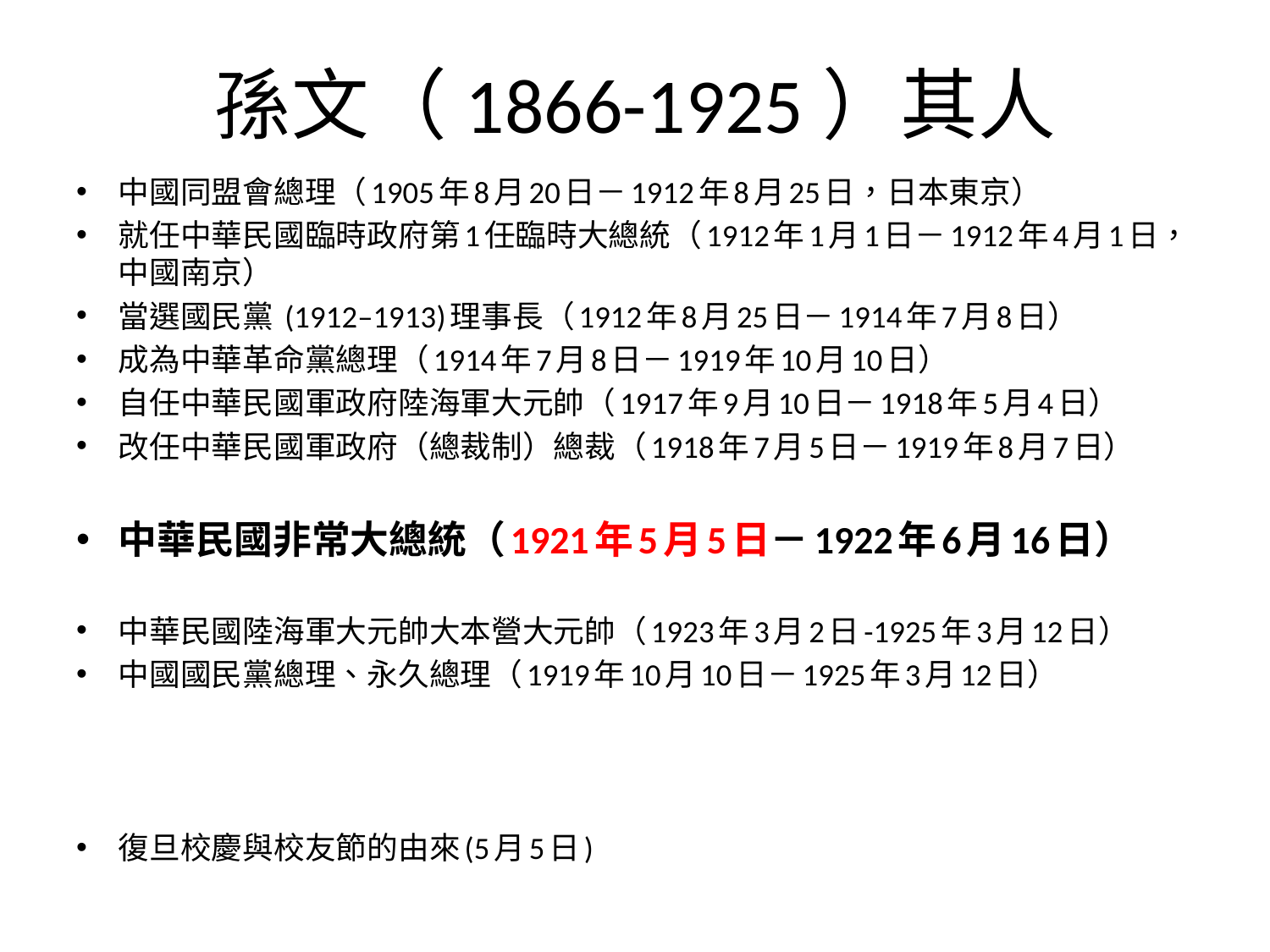

# 孫文（1866-1925）其人
中國同盟會總理（1905年8月20日－1912年8月25日，日本東京）
就任中華民國臨時政府第1任臨時大總統（1912年1月1日－1912年4月1日，中國南京）
當選國民黨 (1912–1913)理事長（1912年8月25日－1914年7月8日）
成為中華革命黨總理（1914年7月8日－1919年10月10日）
自任中華民國軍政府陸海軍大元帥（1917年9月10日－1918年5月4日）
改任中華民國軍政府（總裁制）總裁（1918年7月5日－1919年8月7日）

中華民國非常大總統（1921年5月5日－1922年6月16日）

中華民國陸海軍大元帥大本營大元帥（1923年3月2日-1925年3月12日）
中國國民黨總理、永久總理（1919年10月10日－1925年3月12日）

復旦校慶與校友節的由來(5月5日)